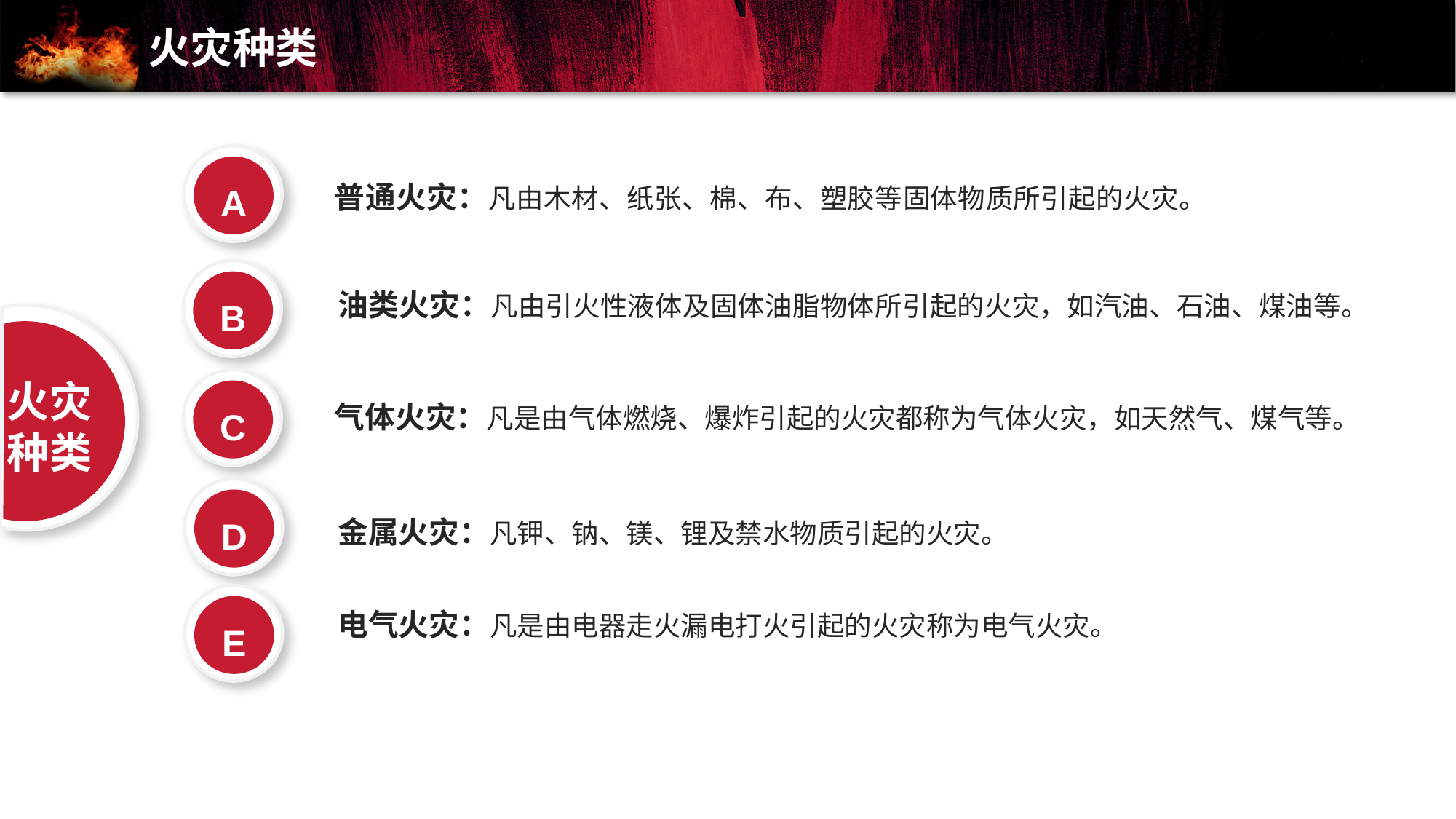

# 火灾种类

A
普通火灾：凡由木材、纸张、棉、布、塑胶等固体物质所引起的火灾。

B
油类火灾：凡由引火性液体及固体油脂物体所引起的火灾，如汽油、石油、煤油等。

火灾种类

C
气体火灾：凡是由气体燃烧、爆炸引起的火灾都称为气体火灾，如天然气、煤气等。

D
金属火灾：凡钾、钠、镁、锂及禁水物质引起的火灾。

E
电气火灾：凡是由电器走火漏电打火引起的火灾称为电气火灾。